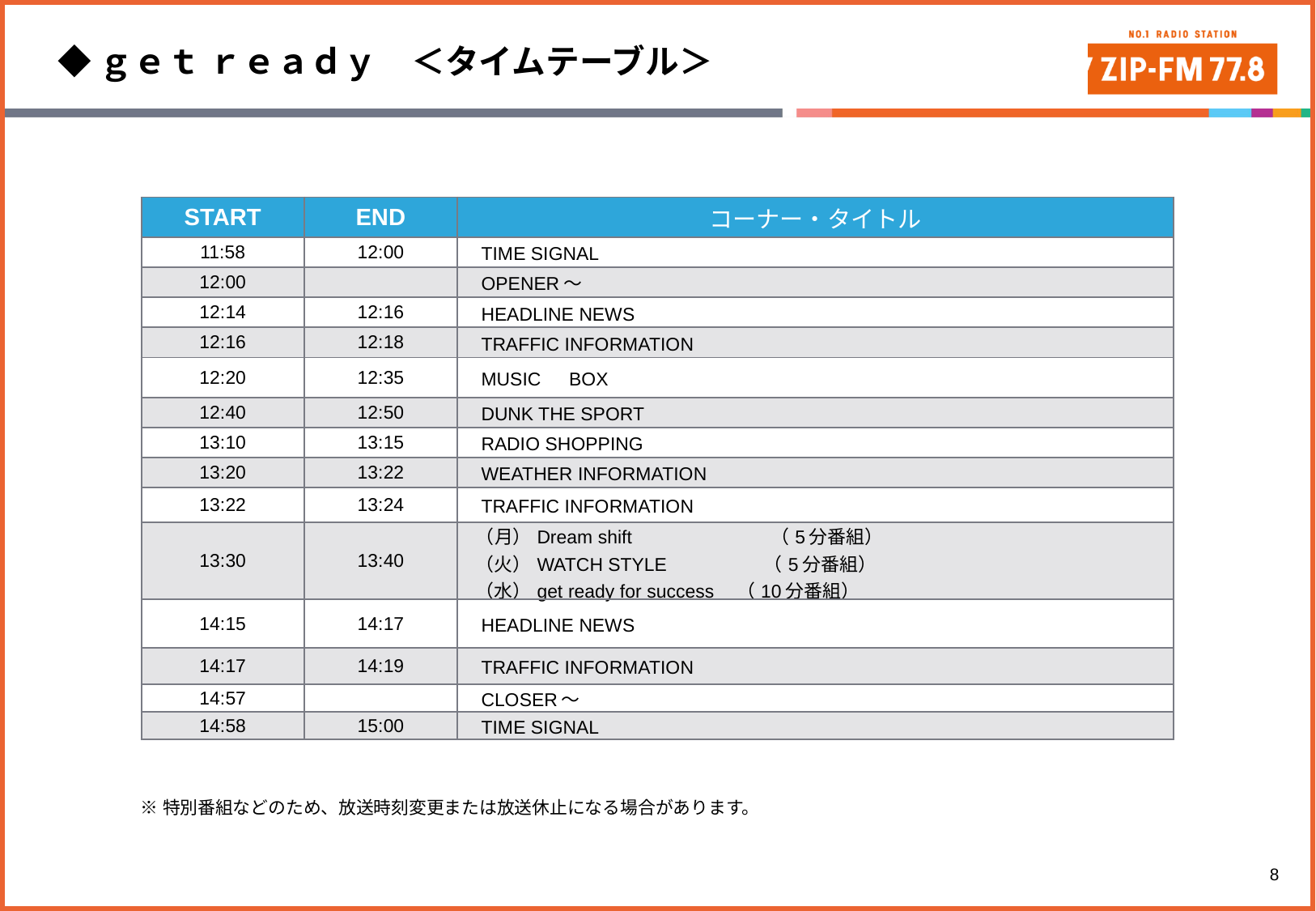

◆ｇｅｔ ｒｅａｄｙ　＜タイムテーブル＞
| START | END | コーナー・タイトル |
| --- | --- | --- |
| 11:58 | 12:00 | TIME SIGNAL |
| 12:00 |  | OPENER〜 |
| 12:14 | 12:16 | HEADLINE NEWS |
| 12:16 | 12:18 | TRAFFIC INFORMATION |
| 12:20 | 12:35 | MUSIC　BOX |
| 12:40 | 12:50 | DUNK THE SPORT |
| 13:10 | 13:15 | RADIO SHOPPING |
| 13:20 | 13:22 | WEATHER INFORMATION |
| 13:22 | 13:24 | TRAFFIC INFORMATION |
| 13:30 | 13:40 | （月）Dream shift　　　　　　　 （5分番組） 　（火）WATCH STYLE　　　　　（5分番組） 　（水）get ready for success　（10分番組） |
| 14:15 | 14:17 | HEADLINE NEWS |
| 14:17 | 14:19 | TRAFFIC INFORMATION |
| 14:57 |  | CLOSER〜 |
| 14:58 | 15:00 | TIME SIGNAL |
※特別番組などのため、放送時刻変更または放送休止になる場合があります。